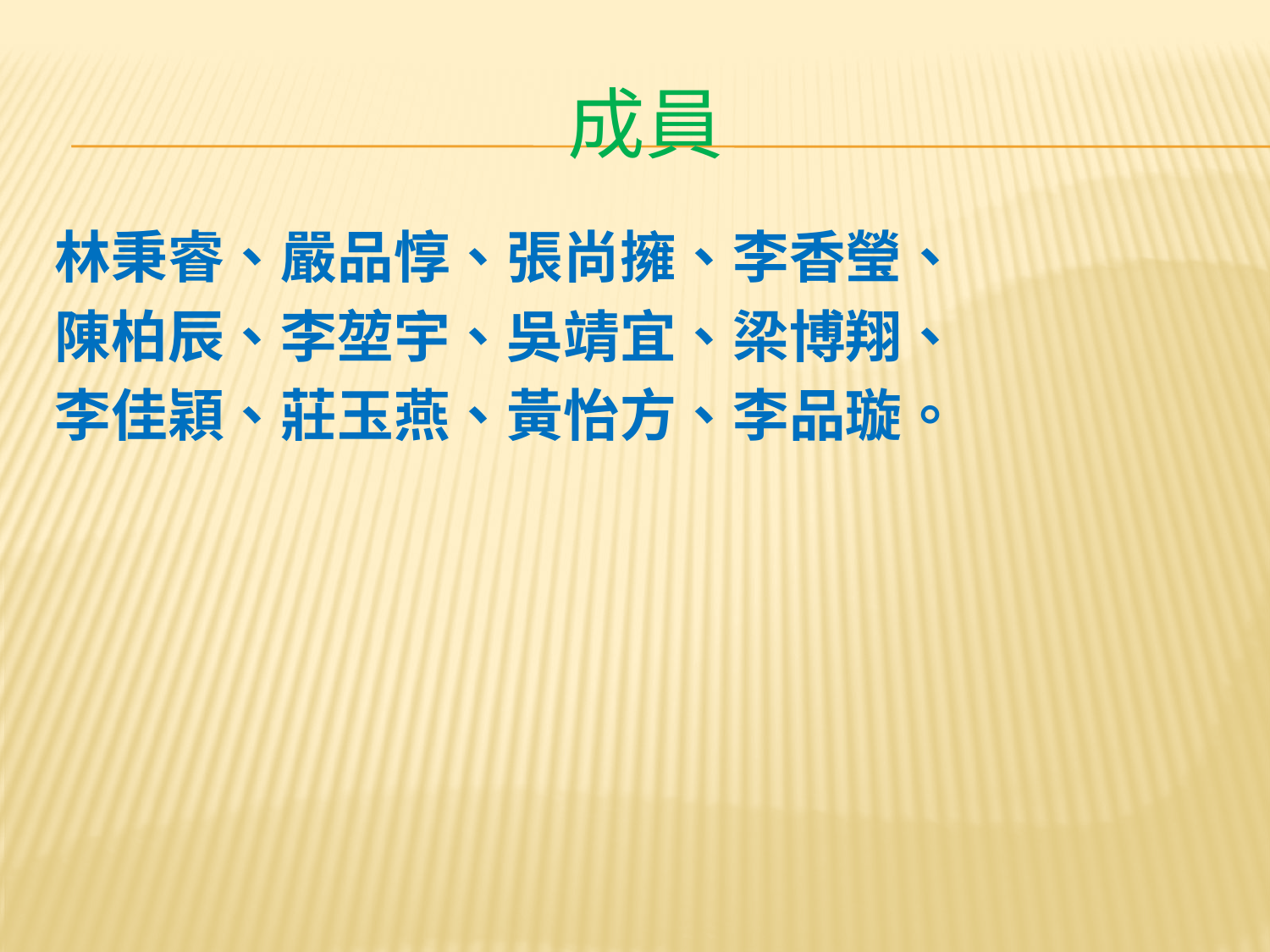

# 成員
林秉睿、嚴品惇、張尚擁、李香瑩、
陳柏辰、李堃宇、吳靖宜、梁博翔、
李佳穎、莊玉燕、黃怡方、李品璇。